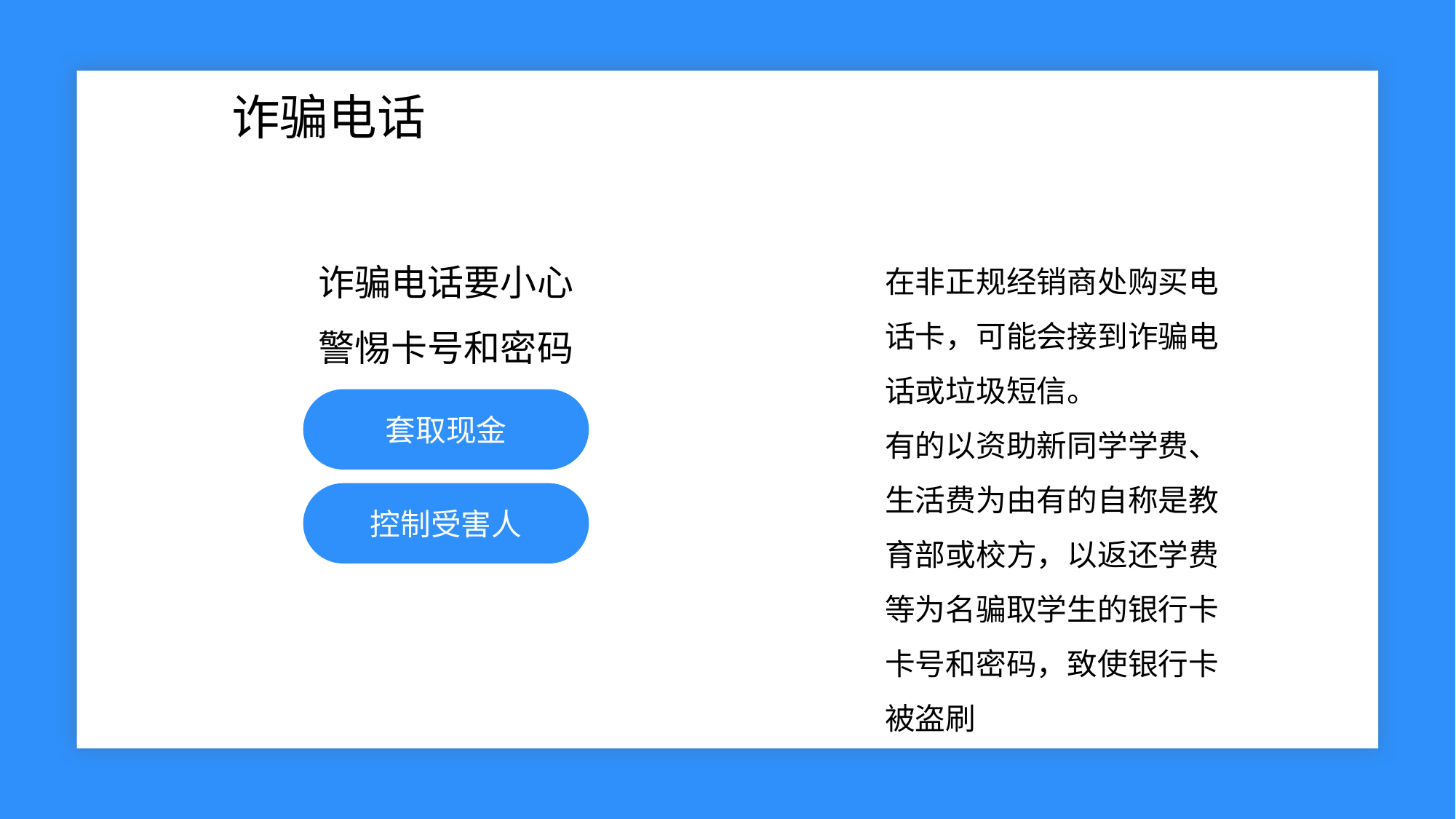

诈骗电话
诈骗电话要小心
警惕卡号和密码
在非正规经销商处购买电话卡，可能会接到诈骗电话或垃圾短信。
有的以资助新同学学费、生活费为由有的自称是教育部或校方，以返还学费等为名骗取学生的银行卡卡号和密码，致使银行卡被盗刷
套取现金
控制受害人